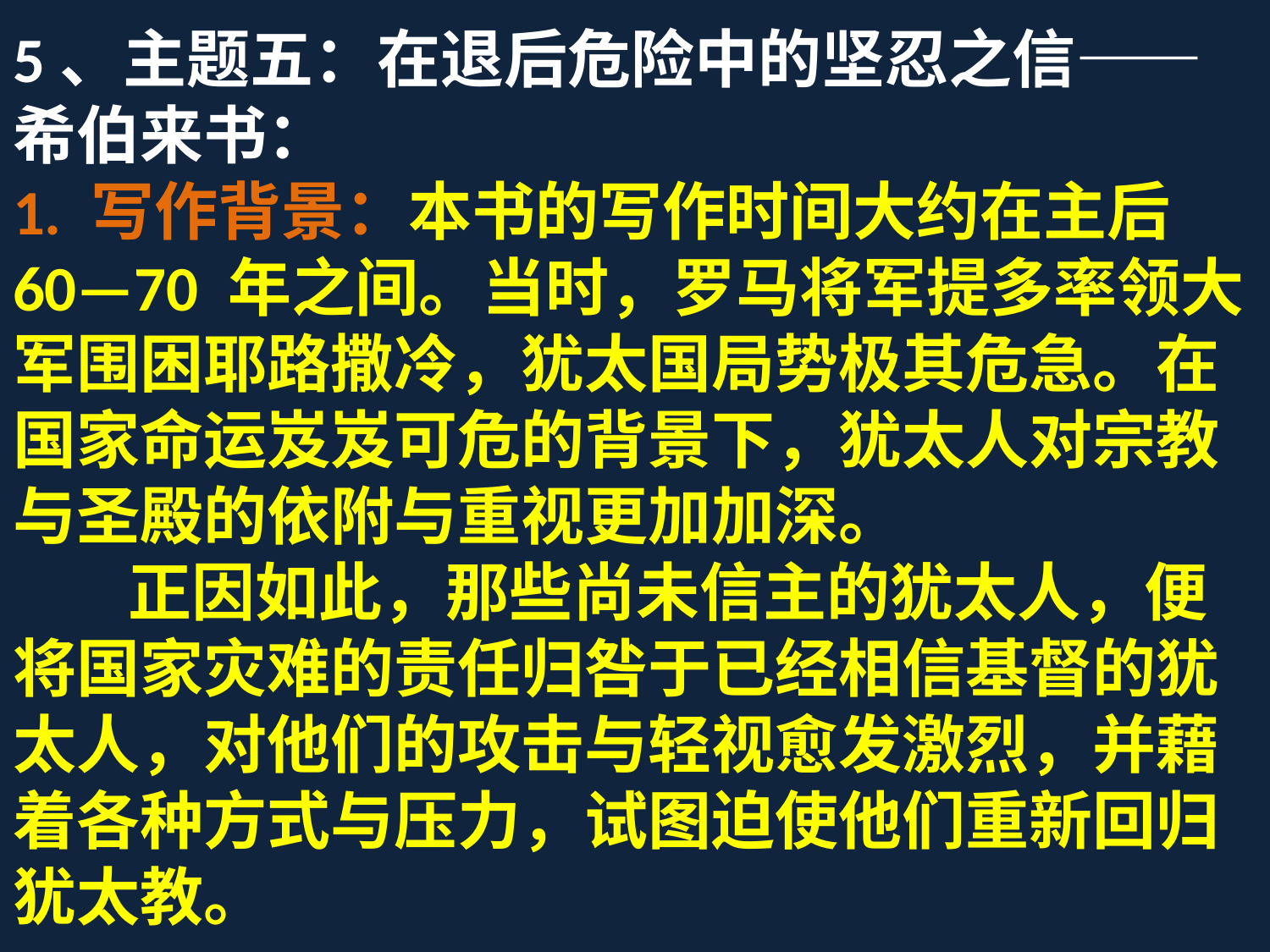

5、主题五：在退后危险中的坚忍之信——希伯来书：
1. 写作背景：本书的写作时间大约在主后 60—70 年之间。当时，罗马将军提多率领大军围困耶路撒冷，犹太国局势极其危急。在国家命运岌岌可危的背景下，犹太人对宗教与圣殿的依附与重视更加加深。
       正因如此，那些尚未信主的犹太人，便将国家灾难的责任归咎于已经相信基督的犹太人，对他们的攻击与轻视愈发激烈，并藉着各种方式与压力，试图迫使他们重新回归犹太教。